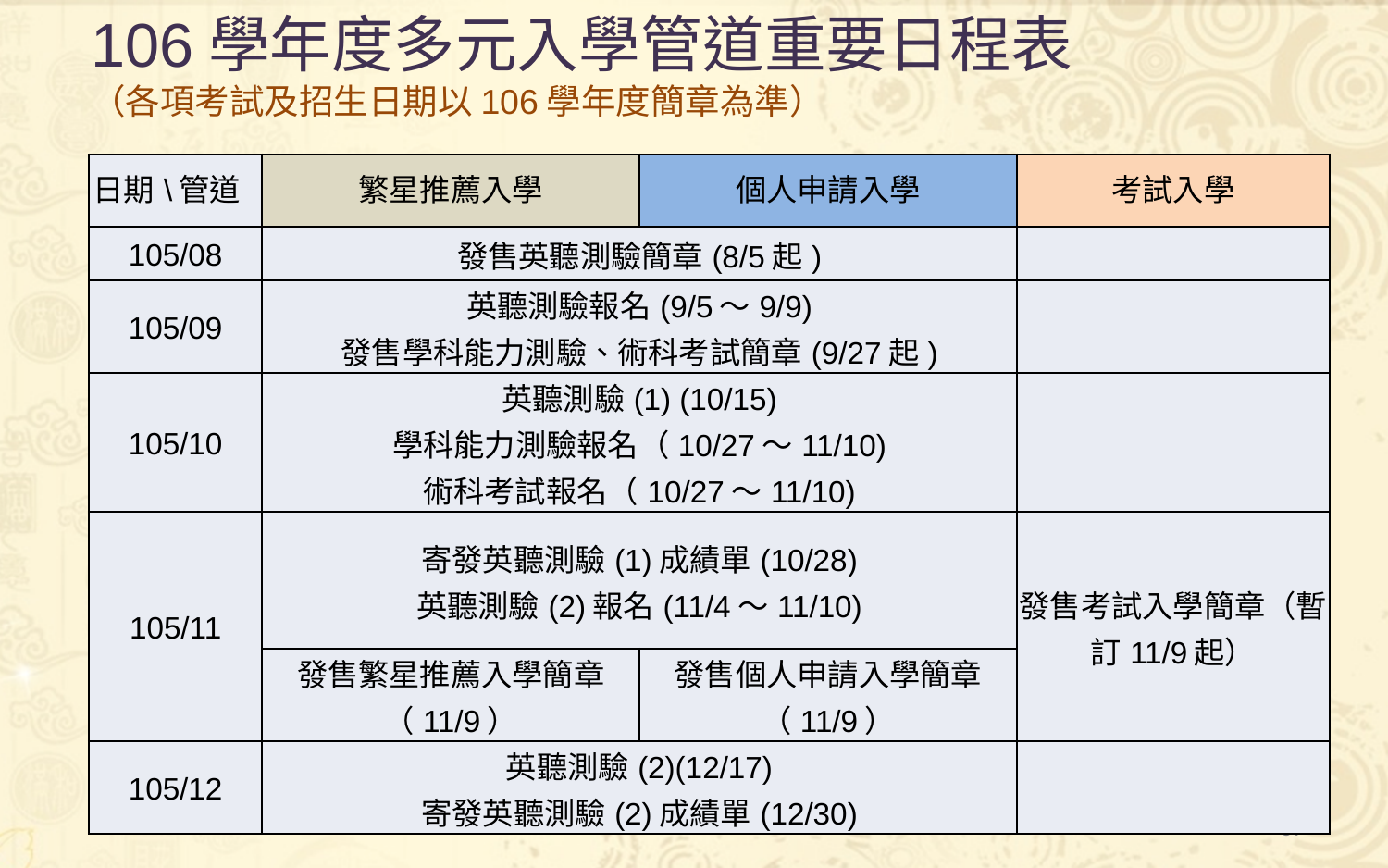

106學年度多元入學管道重要日程表
（各項考試及招生日期以106學年度簡章為準）
| 日期\管道 | 繁星推薦入學 | 個人申請入學 | 考試入學 |
| --- | --- | --- | --- |
| 105/08 | 發售英聽測驗簡章(8/5起) |  |  |
| 105/09 | 英聽測驗報名(9/5～9/9) 發售學科能力測驗、術科考試簡章(9/27起) |  |  |
| 105/10 | 英聽測驗(1) (10/15) 學科能力測驗報名（10/27～11/10) 術科考試報名（10/27～11/10) |  |  |
| 105/11 | 寄發英聽測驗(1)成績單(10/28) 英聽測驗(2)報名(11/4～11/10) |  | 發售考試入學簡章（暫訂11/9起） |
|  | 發售繁星推薦入學簡章（11/9） | 發售個人申請入學簡章（11/9） |  |
| 105/12 | 英聽測驗(2)(12/17) 寄發英聽測驗(2)成績單(12/30) |  |  |
57